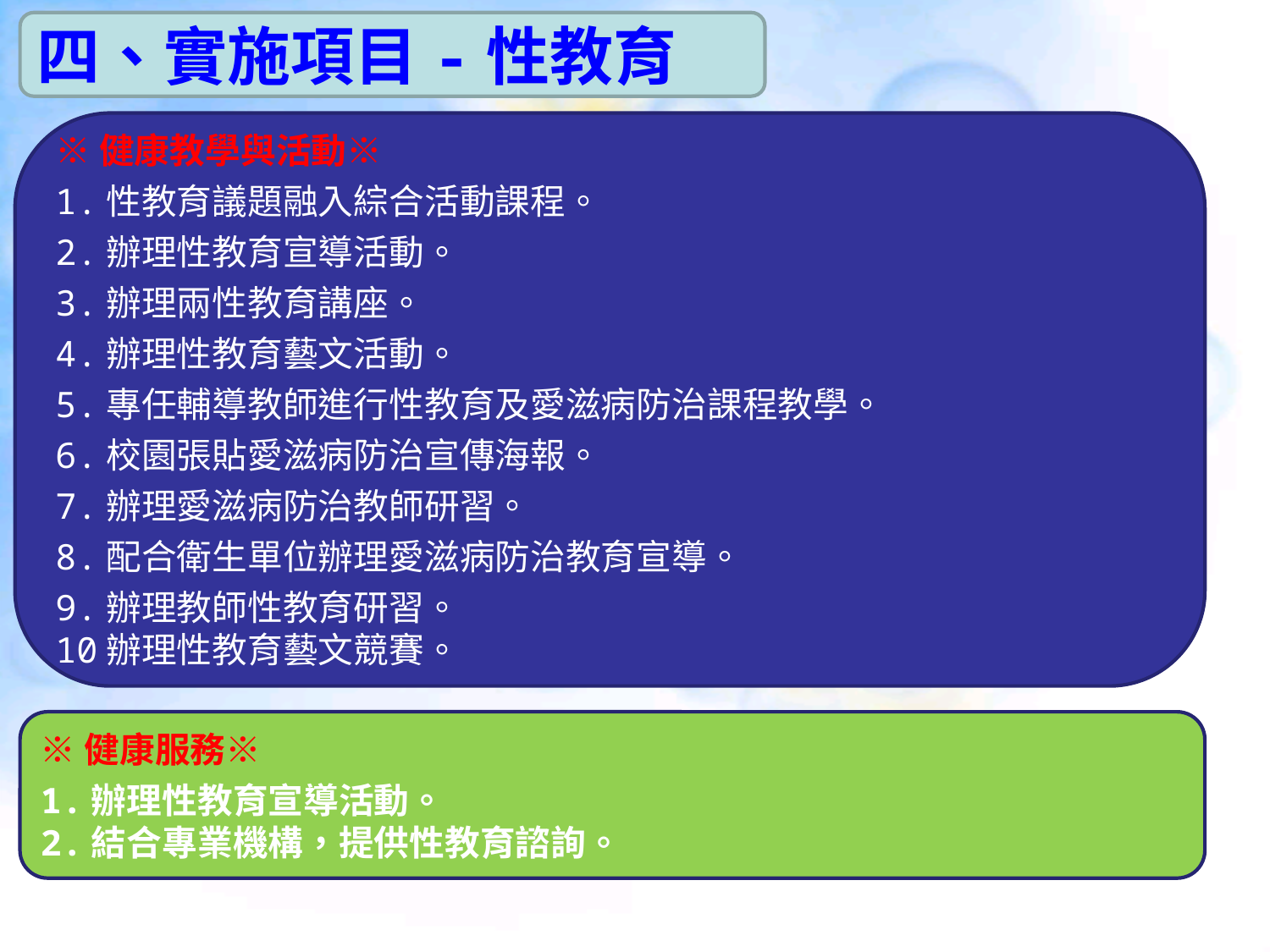

四、實施項目-性教育
※健康教學與活動※
1.性教育議題融入綜合活動課程。
2.辦理性教育宣導活動。
3.辦理兩性教育講座。
4.辦理性教育藝文活動。
5.專任輔導教師進行性教育及愛滋病防治課程教學。
6.校園張貼愛滋病防治宣傳海報。
7.辦理愛滋病防治教師研習。
8.配合衛生單位辦理愛滋病防治教育宣導。
9.辦理教師性教育研習。
10辦理性教育藝文競賽。

※健康服務※
1.辦理性教育宣導活動。
2.結合專業機構，提供性教育諮詢。